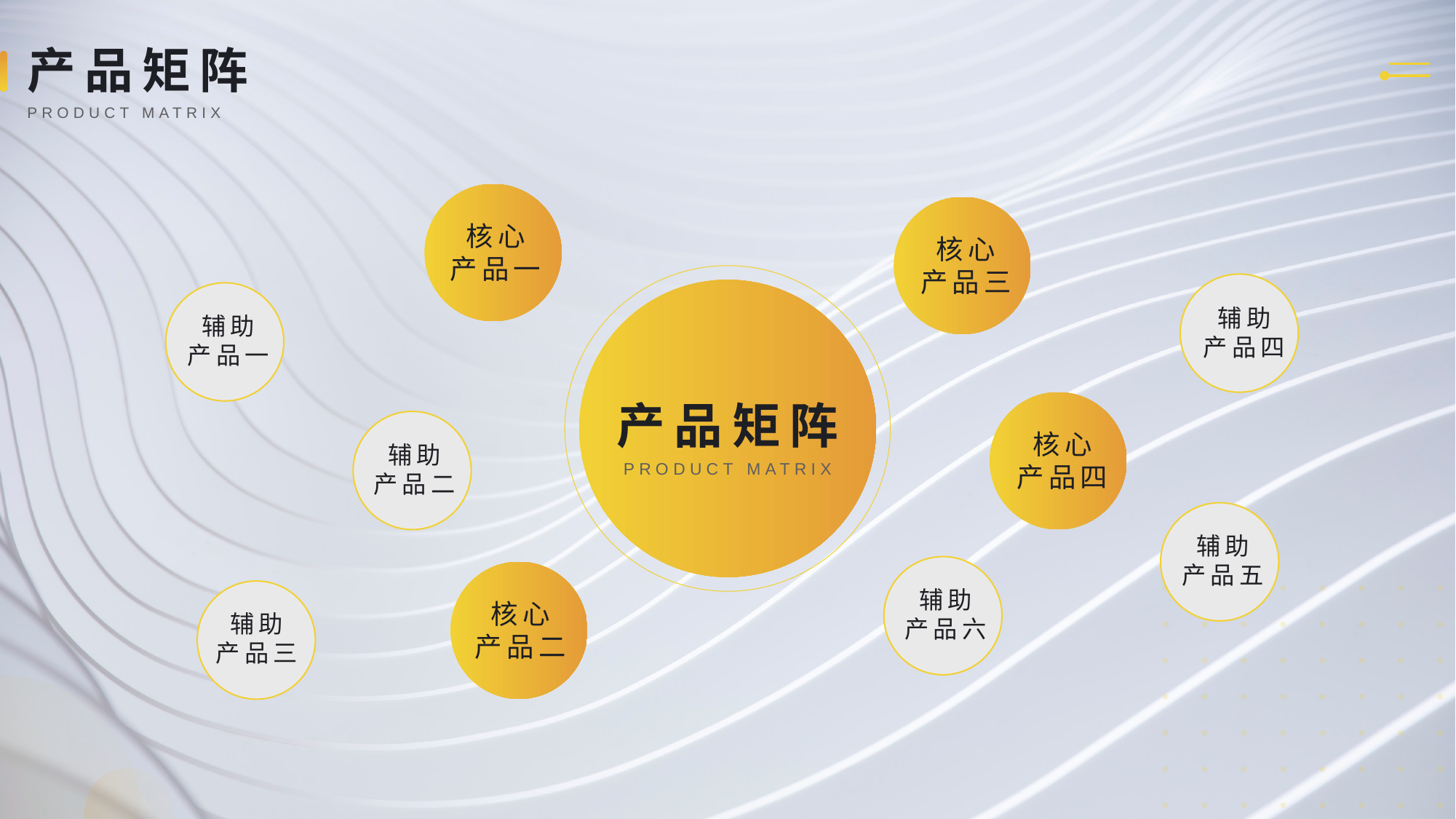

# 产品矩阵
PRODUCT MATRIX

核心
产品一

核心
产品三

产品矩阵
PRODUCT MATRIX

辅助
产品四

辅助
产品一

核心
产品四

辅助
产品二

辅助
产品五

辅助
产品六

核心
产品二

辅助
产品三